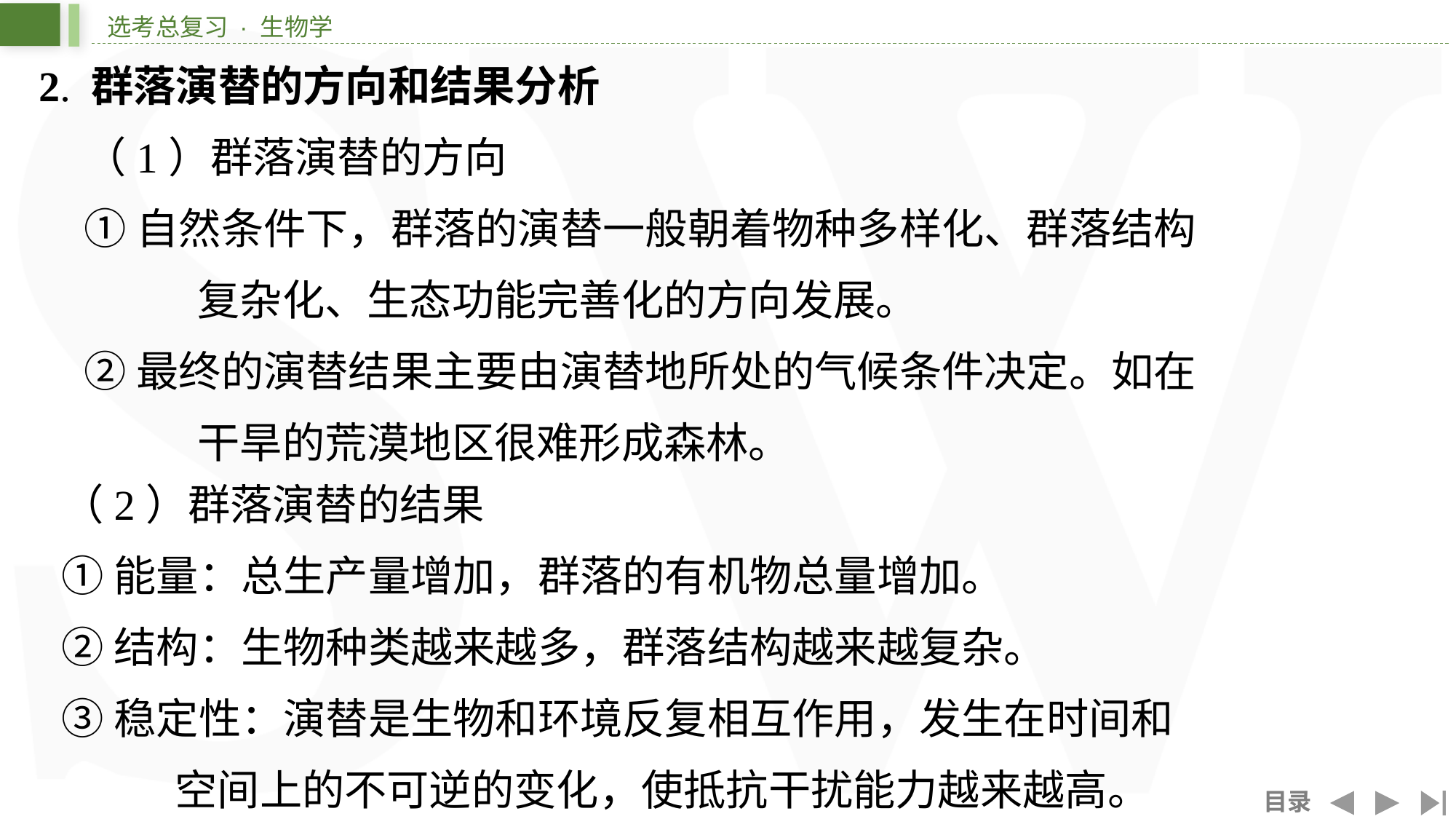

2. 群落演替的方向和结果分析
（1）群落演替的方向
①自然条件下，群落的演替一般朝着物种多样化、群落结构
复杂化、生态功能完善化的方向发展。
②最终的演替结果主要由演替地所处的气候条件决定。如在
干旱的荒漠地区很难形成森林。
（2）群落演替的结果
①能量：总生产量增加，群落的有机物总量增加。
②结构：生物种类越来越多，群落结构越来越复杂。
③稳定性：演替是生物和环境反复相互作用，发生在时间和
空间上的不可逆的变化，使抵抗干扰能力越来越高。